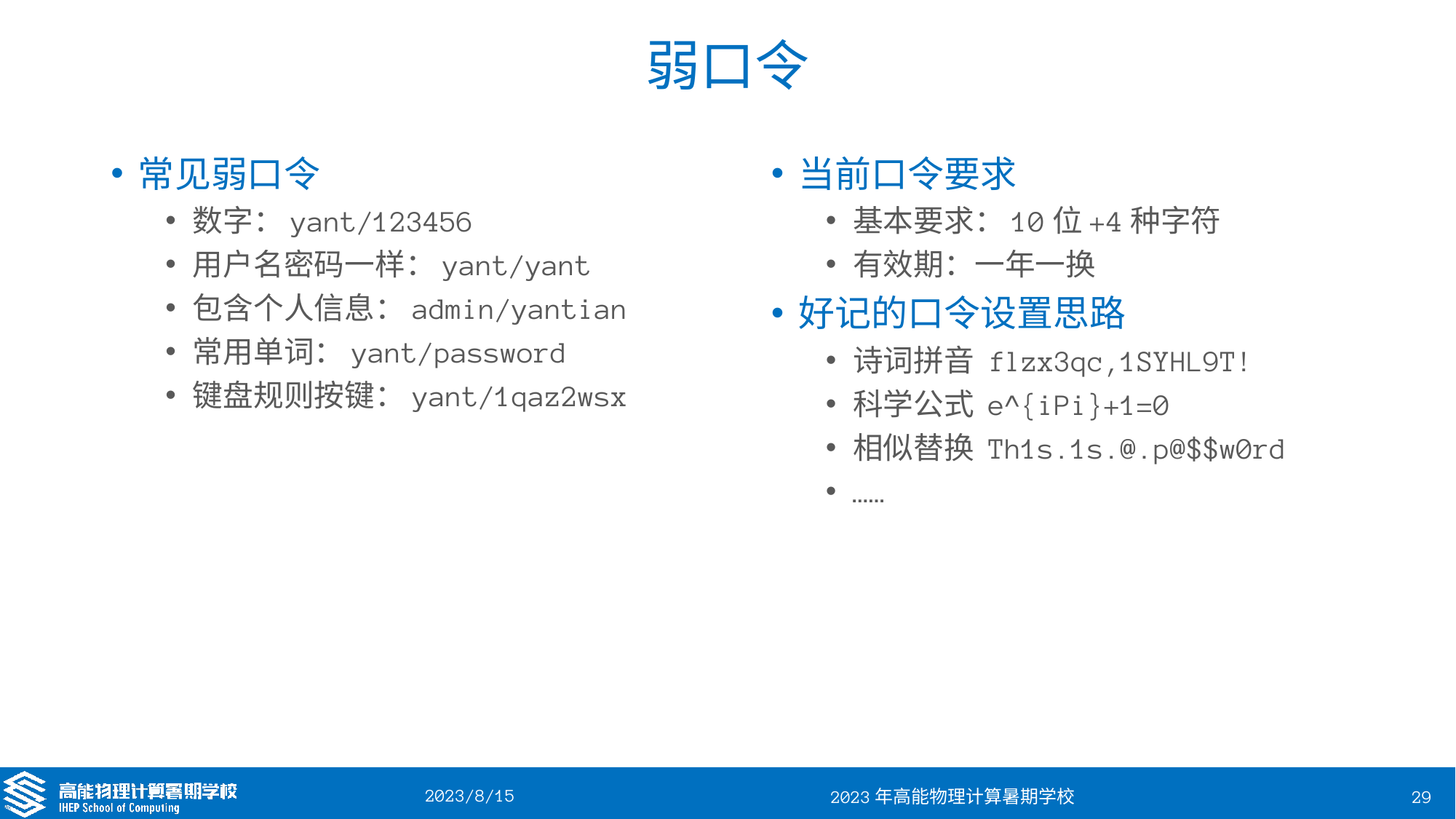

# 弱口令
常见弱口令
数字：yant/123456
用户名密码一样：yant/yant
包含个人信息：admin/yantian
常用单词：yant/password
键盘规则按键：yant/1qaz2wsx
当前口令要求
基本要求：10位+4种字符
有效期：一年一换
好记的口令设置思路
诗词拼音 flzx3qc,1SYHL9T!
科学公式 e^{iPi}+1=0
相似替换 Th1s.1s.@.p@$$w0rd
……

2023/8/15
2023年高能物理计算暑期学校
29